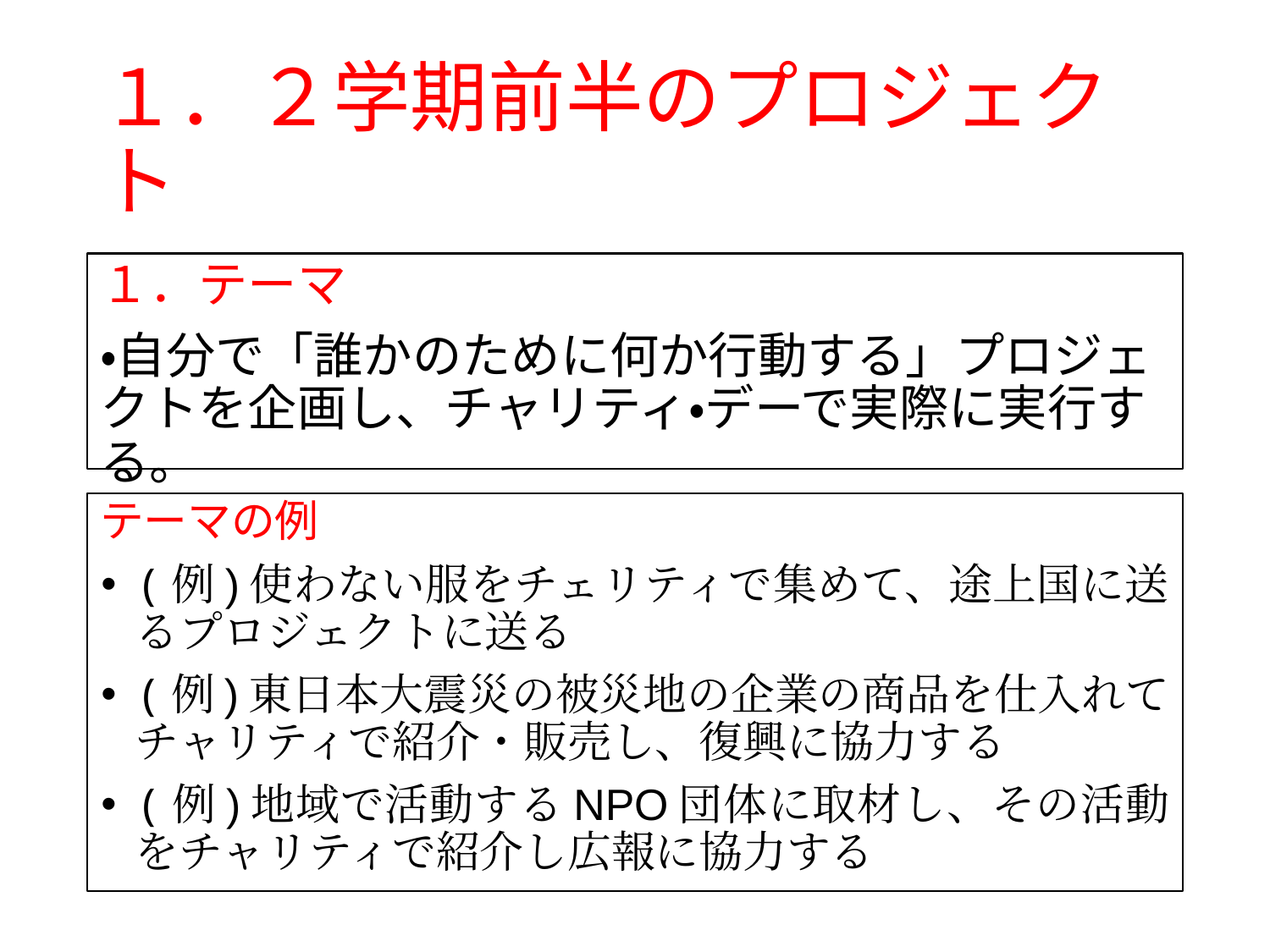

# １．２学期前半のプロジェクト
１．テーマ
・自分で「誰かのために何か行動する」プロジェクトを企画し、チャリティ・デーで実際に実行する。
テーマの例
(例)使わない服をチェリティで集めて、途上国に送るプロジェクトに送る
(例)東日本大震災の被災地の企業の商品を仕入れてチャリティで紹介・販売し、復興に協力する
(例)地域で活動するNPO団体に取材し、その活動をチャリティで紹介し広報に協力する